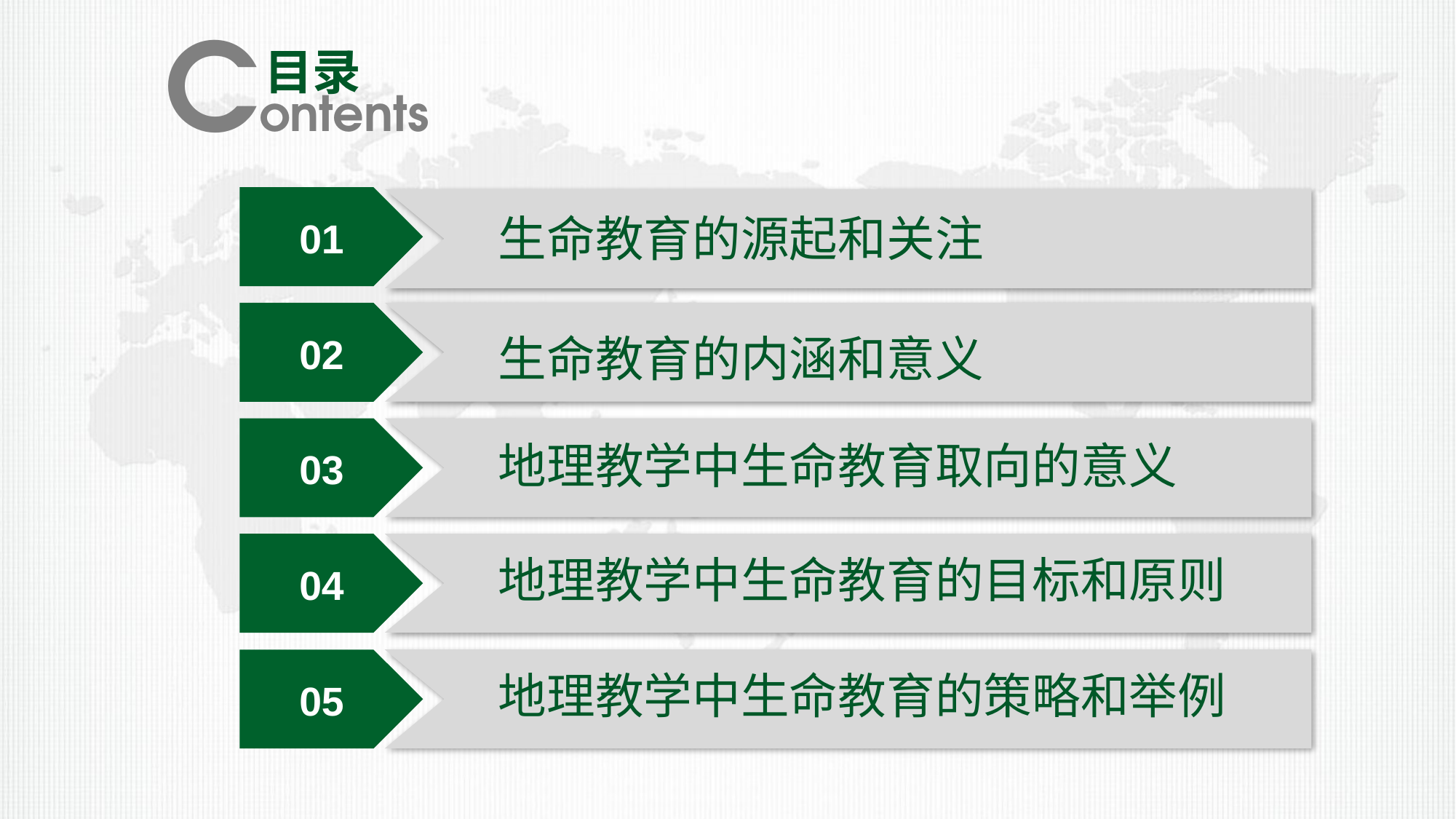

Contents
目录

01

生命教育的源起和关注

02

生命教育的内涵和意义

03

地理教学中生命教育取向的意义

地理教学中生命教育的目标和原则

04

地理教学中生命教育的策略和举例

05